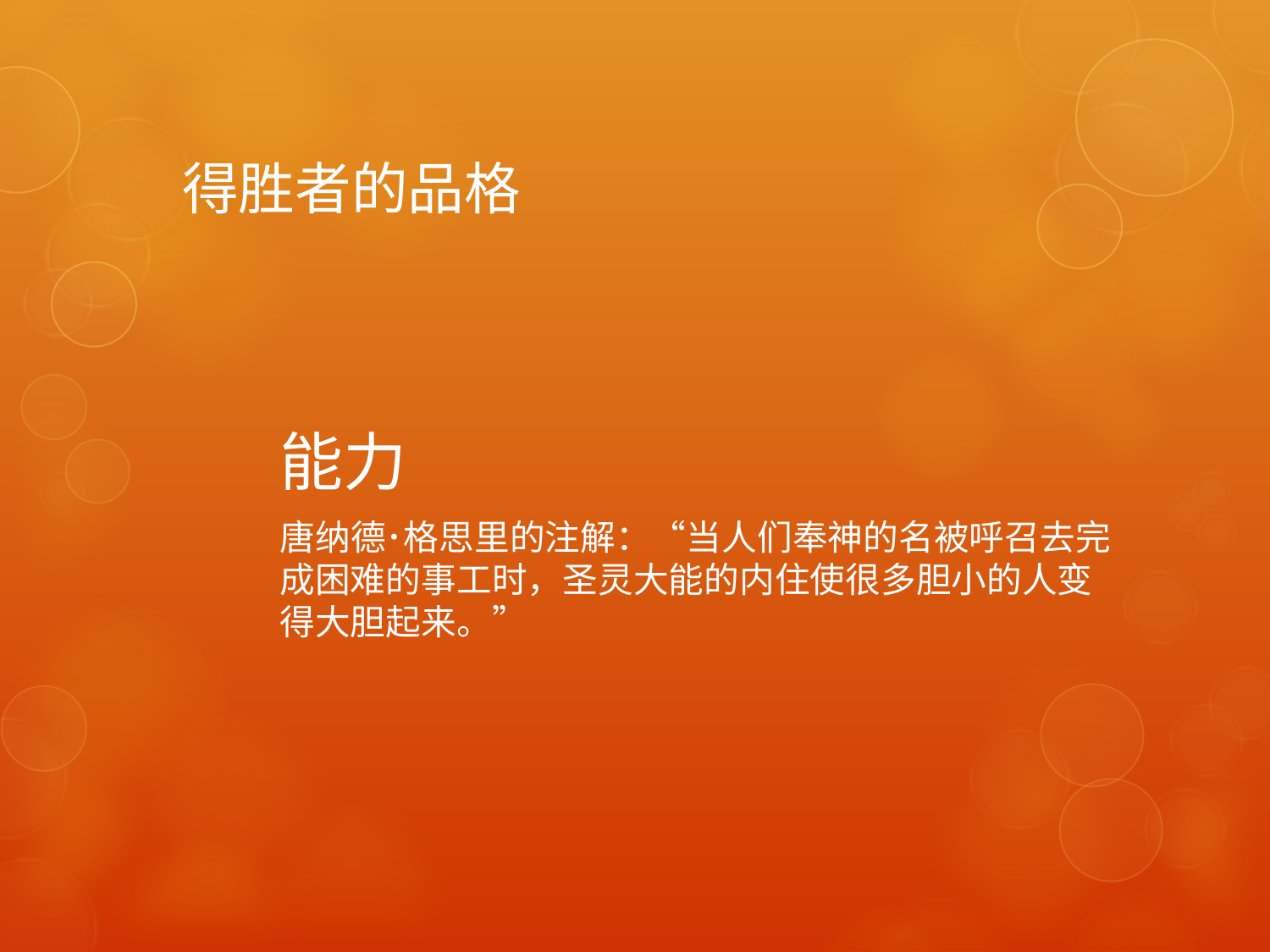

# 得胜者的品格
能力
唐纳德･格思里的注解：“当人们奉神的名被呼召去完成困难的事工时，圣灵大能的内住使很多胆小的人变得大胆起来。”